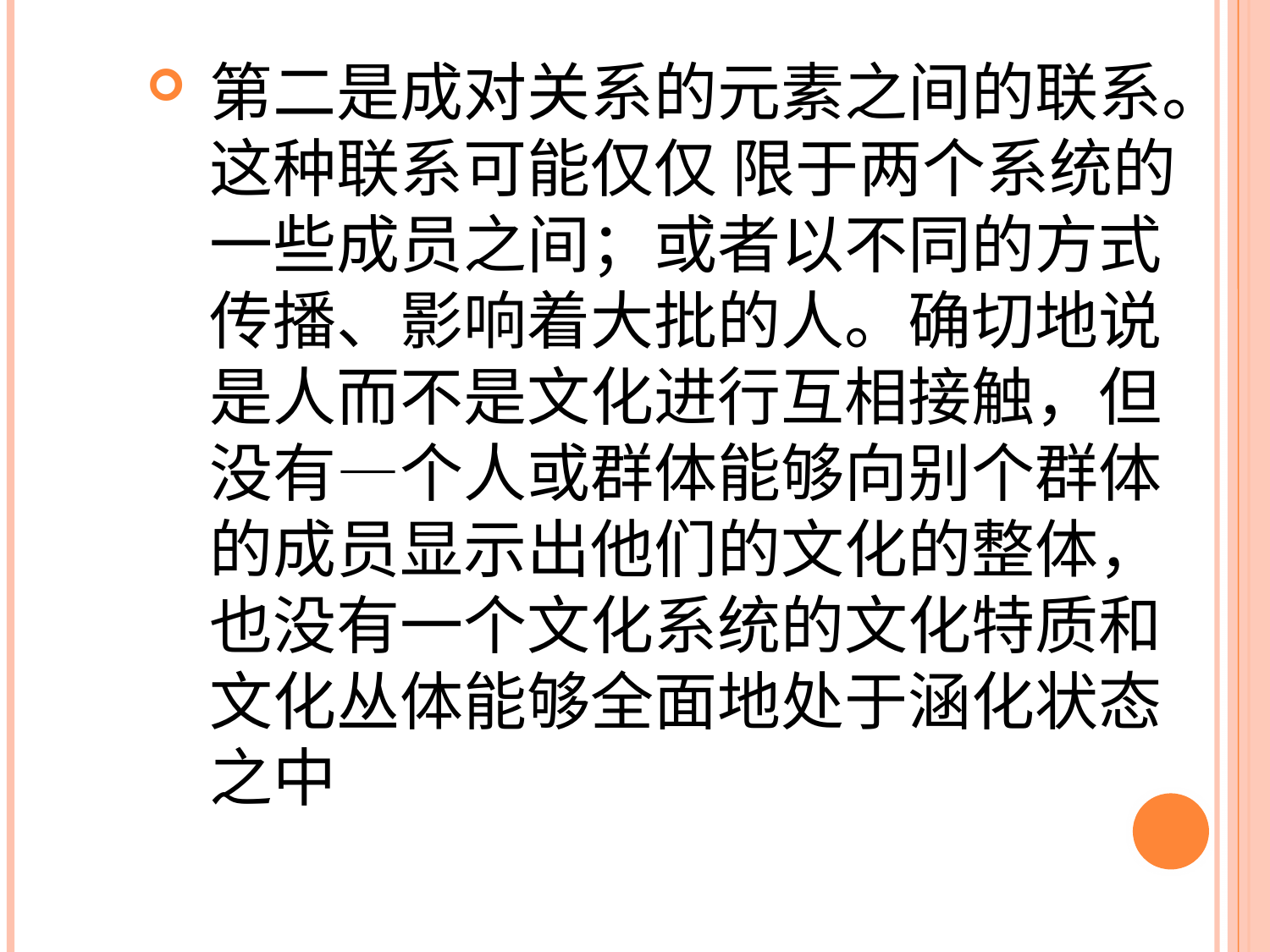

第二是成对关系的元素之间的联系。这种联系可能仅仅 限于两个系统的一些成员之间；或者以不同的方式传播、影响着大批的人。确切地说是人而不是文化进行互相接触，但没有—个人或群体能够向别个群体的成员显示出他们的文化的整体，也没有一个文化系统的文化特质和文化丛体能够全面地处于涵化状态之中